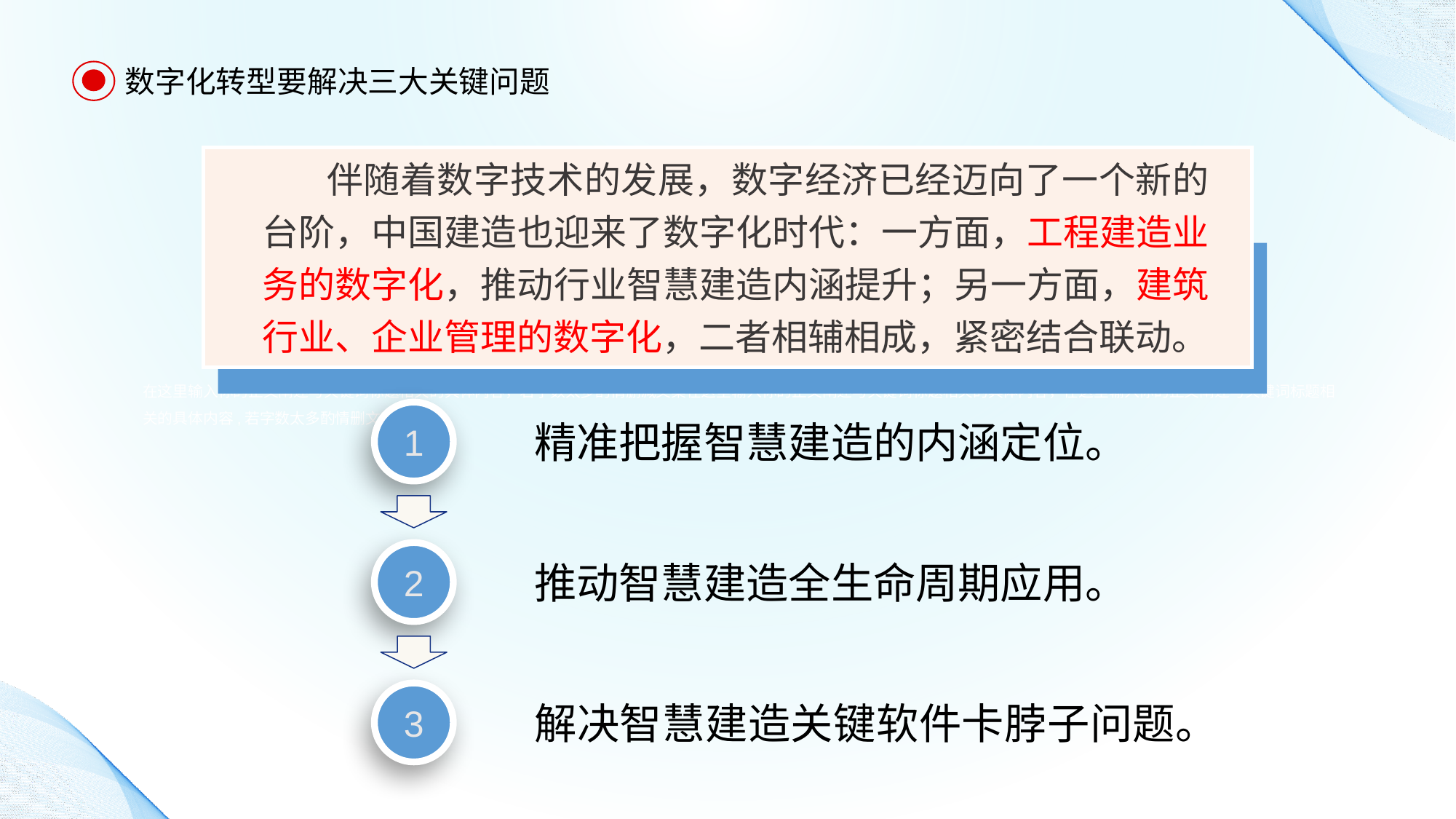

数字化转型要解决三大关键问题

        伴随着数字技术的发展，数字经济已经迈向了一个新的台阶，中国建造也迎来了数字化时代：一方面，工程建造业务的数字化，推动行业智慧建造内涵提升；另一方面，建筑行业、企业管理的数字化，二者相辅相成，紧密结合联动。

在这里输入你的正文阐述与关键词标题相关的具体内容，若字数太多酌情删减文案在这里输入你的正文阐述与关键词标题相关的具体内容，在这里输入你的正文阐述与关键词标题相关的具体内容,若字数太多酌情删文案……

1
精准把握智慧建造的内涵定位。

2
推动智慧建造全生命周期应用。

3
解决智慧建造关键软件卡脖子问题。